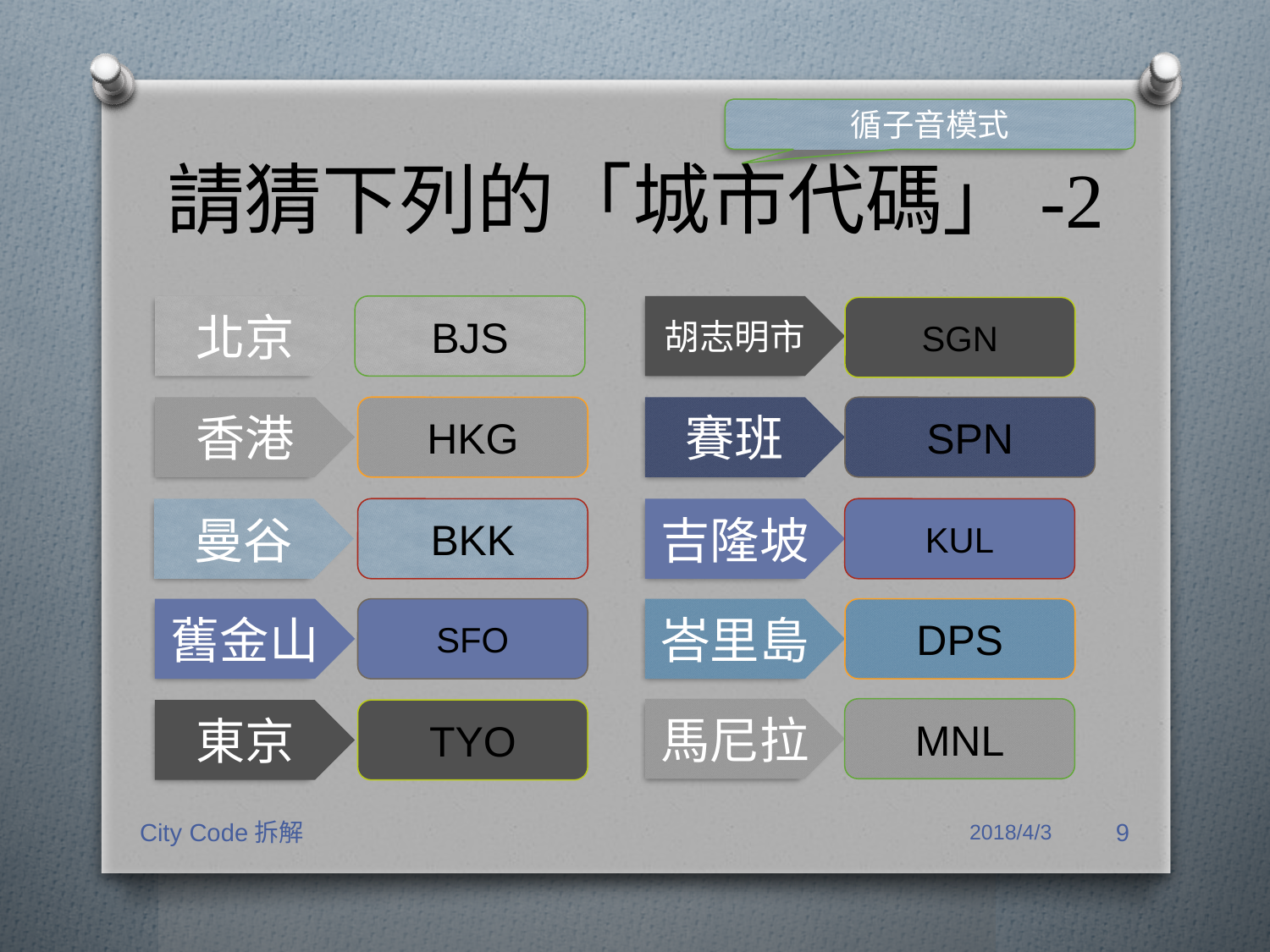

循子音模式
# 請猜下列的「城市代碼」-2

北京
BJS
胡志明市
SGN
香港
HKG
賽班
SPN
曼谷
BKK
吉隆坡
KUL
舊金山
SFO
峇里島
DPS
馬尼拉
MNL
東京
TYO
City Code拆解
2018/4/3
9